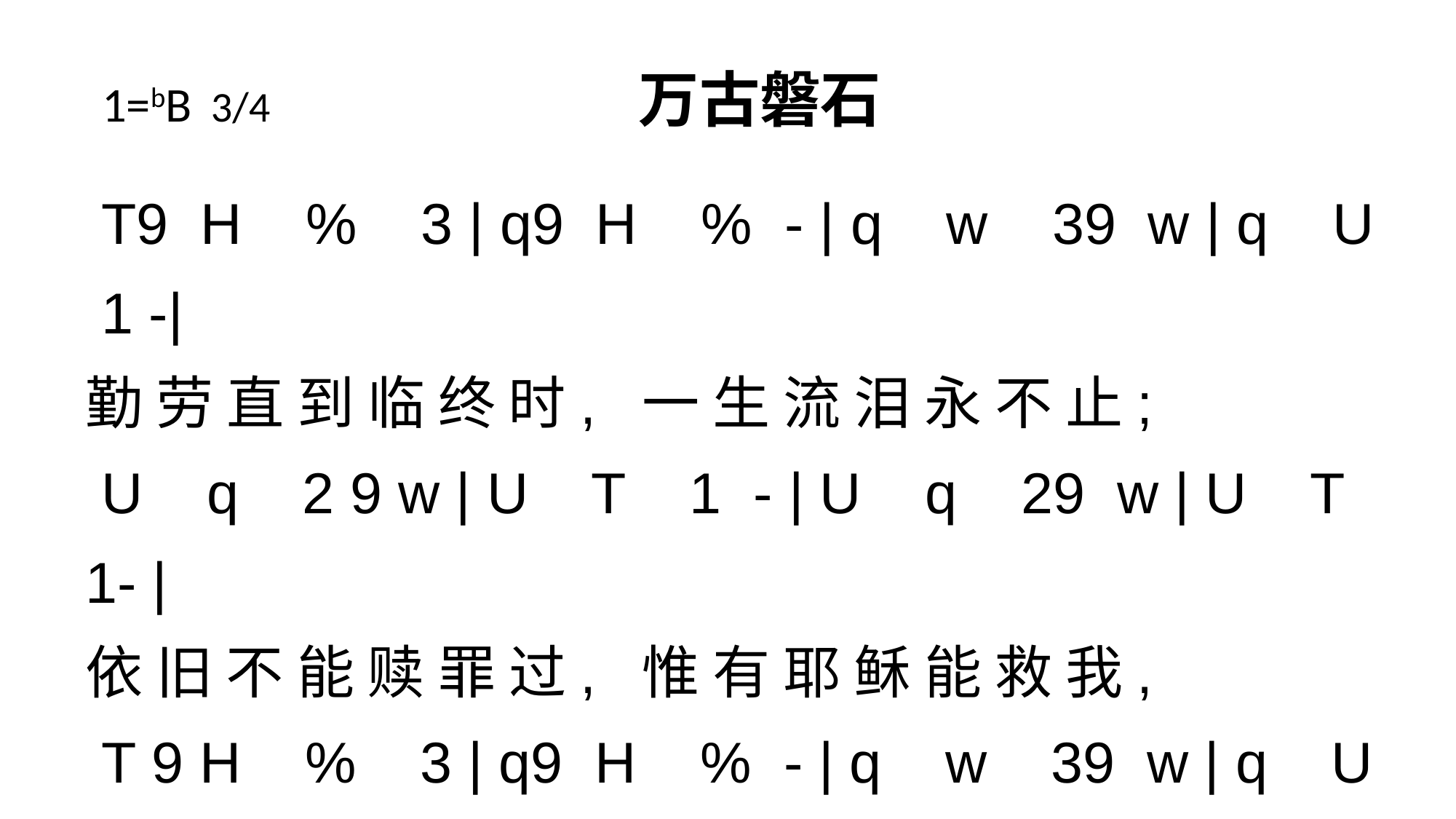

# 1=bB  3/4                           万古磐石
 T9  H    %    3 | q9  H    %  - | q    w    39  w | q    U    1 -|
勤 劳 直 到 临 终 时,  一 生 流 泪 永 不 止;
 U    q    2 9 w | U    T    1  - | U    q    29  w | U    T    1- |
依 旧 不 能 赎 罪 过,  惟 有 耶 稣 能 救 我,
 T 9 H    %    3 | q9  H    %  - | q    w    39  w | q    U    1 -\
两 手 空 空 无 代 价,  靠 主 舍 命 在 十 架。
4-2